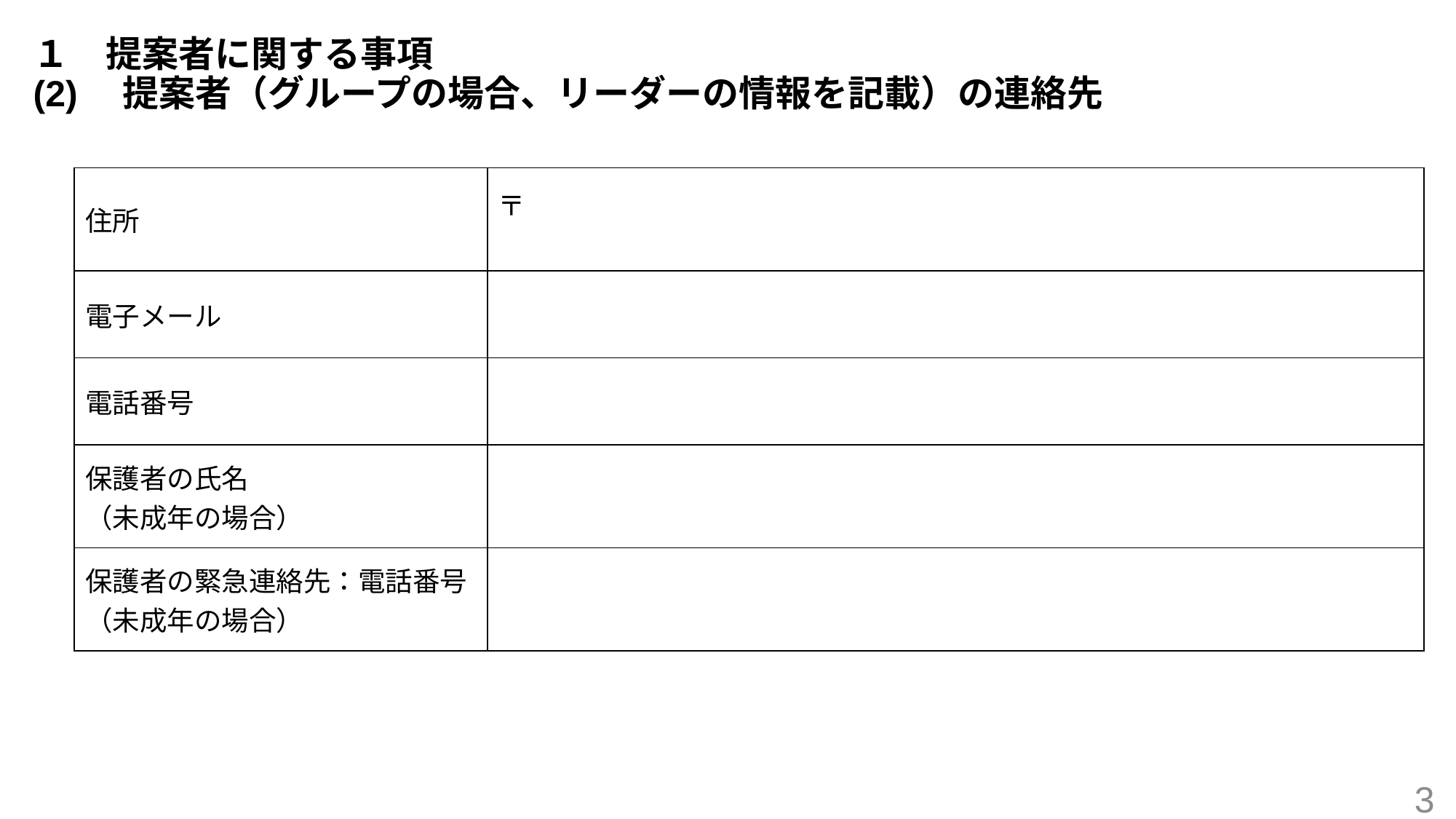

# １　提案者に関する事項 (2)　提案者（グループの場合、リーダーの情報を記載）の連絡先
| 住所 | 〒 |
| --- | --- |
| 電子メール |  |
| 電話番号 |  |
| 保護者の氏名 （未成年の場合） |  |
| 保護者の緊急連絡先：電話番号 （未成年の場合） |  |
3